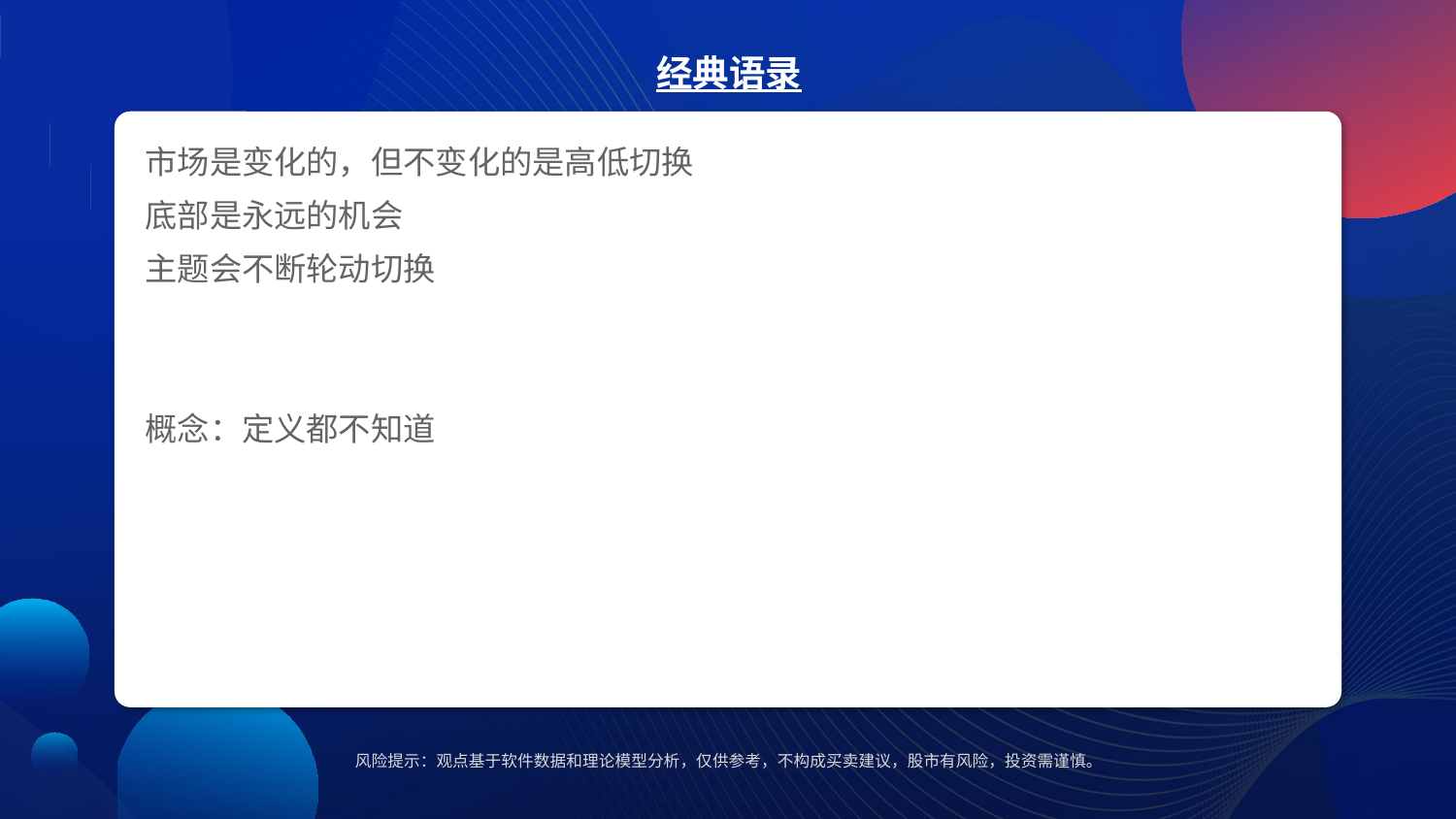

经典语录

市场是变化的，但不变化的是高低切换
底部是永远的机会
主题会不断轮动切换

概念：定义都不知道